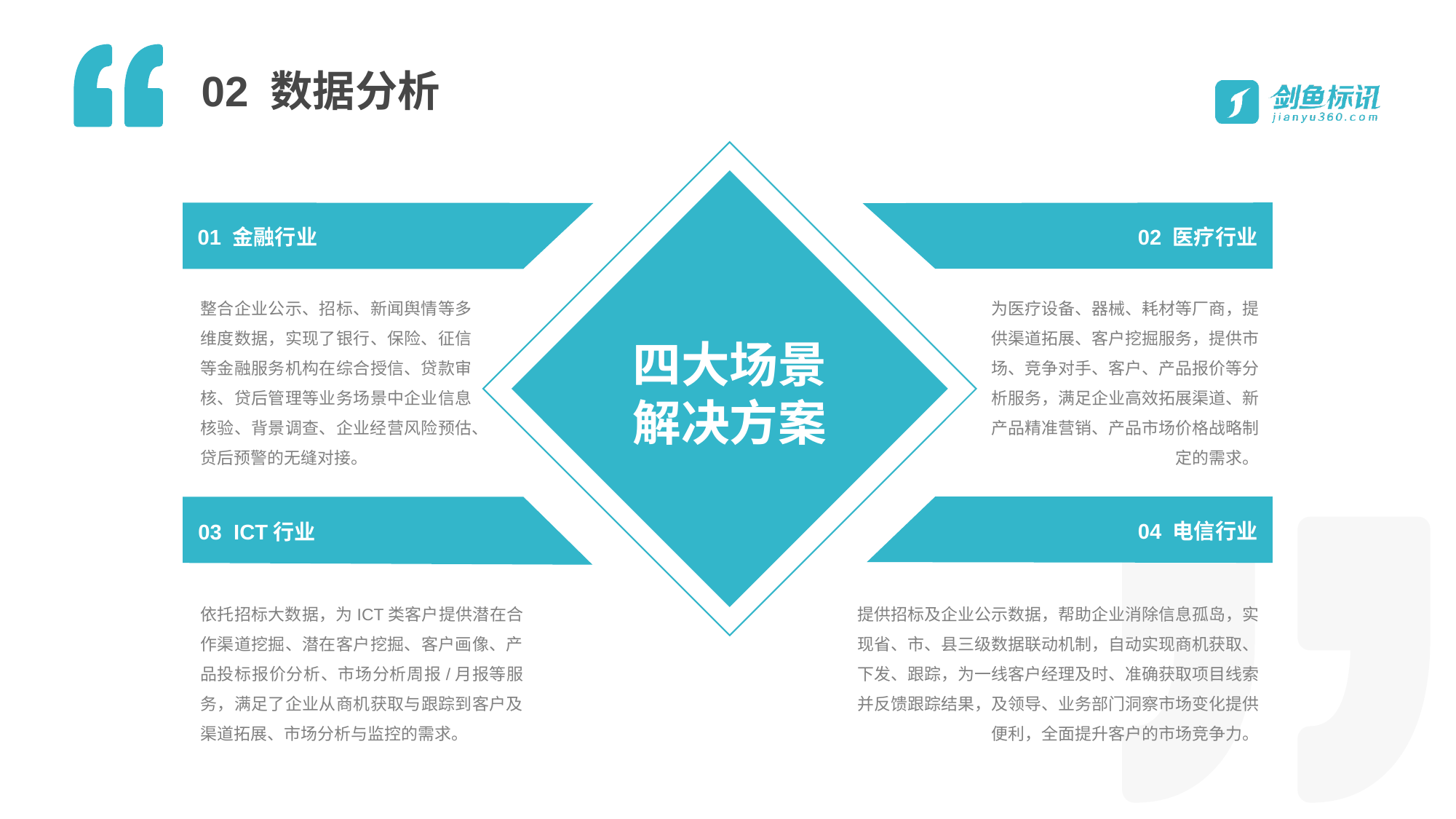

02 数据分析

01 金融行业
02 医疗行业

整合企业公示、招标、新闻舆情等多维度数据，实现了银行、保险、征信等金融服务机构在综合授信、贷款审核、贷后管理等业务场景中企业信息核验、背景调查、企业经营风险预估、贷后预警的无缝对接。

为医疗设备、器械、耗材等厂商，提供渠道拓展、客户挖掘服务，提供市场、竞争对手、客户、产品报价等分析服务，满足企业高效拓展渠道、新产品精准营销、产品市场价格战略制定的需求。
四大场景
解决方案

04 电信行业
03  ICT行业
依托招标大数据，为ICT类客户提供潜在合作渠道挖掘、潜在客户挖掘、客户画像、产品投标报价分析、市场分析周报/月报等服务，满足了企业从商机获取与跟踪到客户及渠道拓展、市场分析与监控的需求。
提供招标及企业公示数据，帮助企业消除信息孤岛，实现省、市、县三级数据联动机制，自动实现商机获取、下发、跟踪，为一线客户经理及时、准确获取项目线索并反馈跟踪结果，及领导、业务部门洞察市场变化提供便利，全面提升客户的市场竞争力。